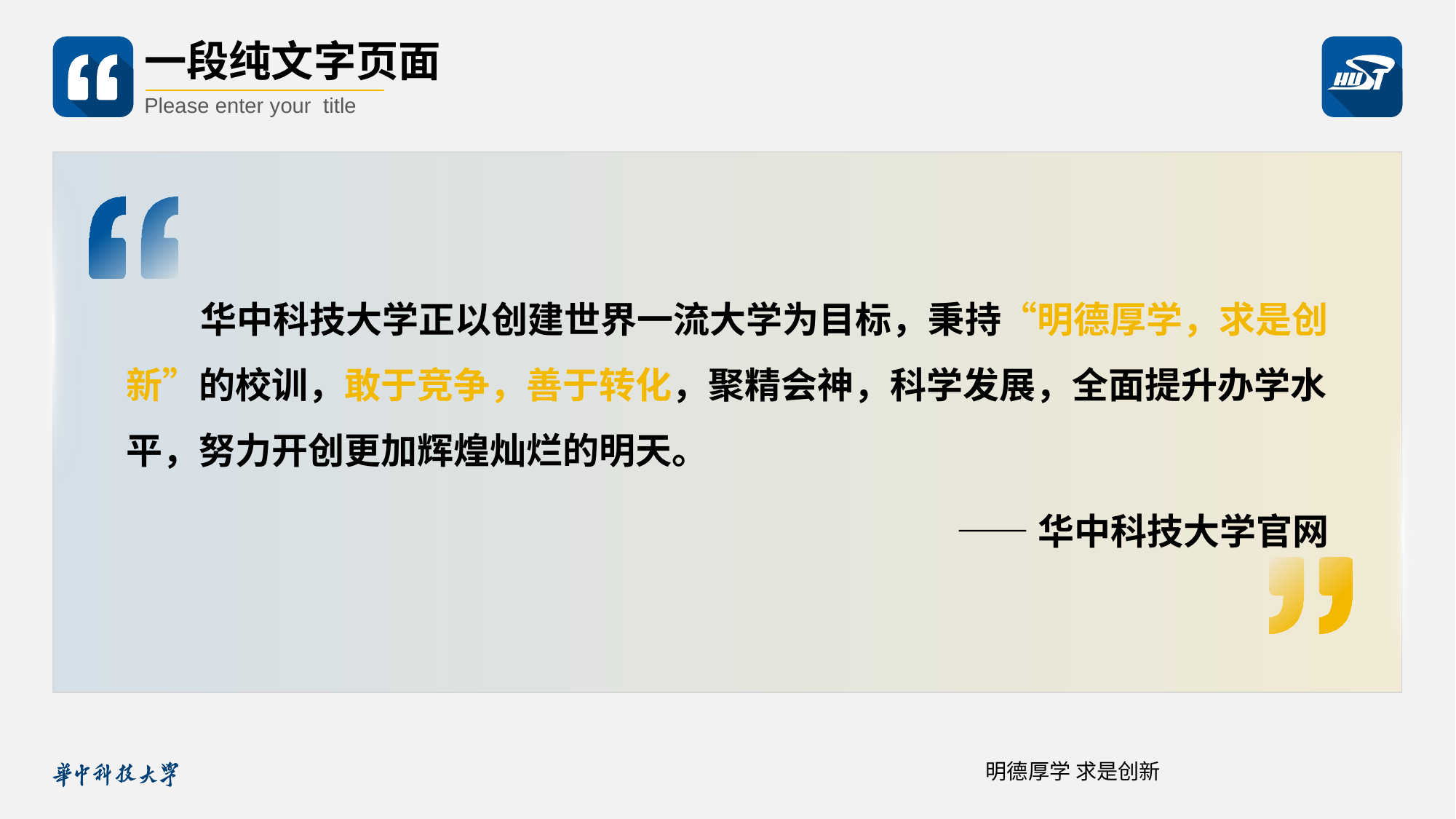

一段纯文字页面
Please enter your  title
华中科技大学正以创建世界一流大学为目标，秉持“明德厚学，求是创新”的校训，敢于竞争，善于转化，聚精会神，科学发展，全面提升办学水平，努力开创更加辉煌灿烂的明天。
——华中科技大学官网